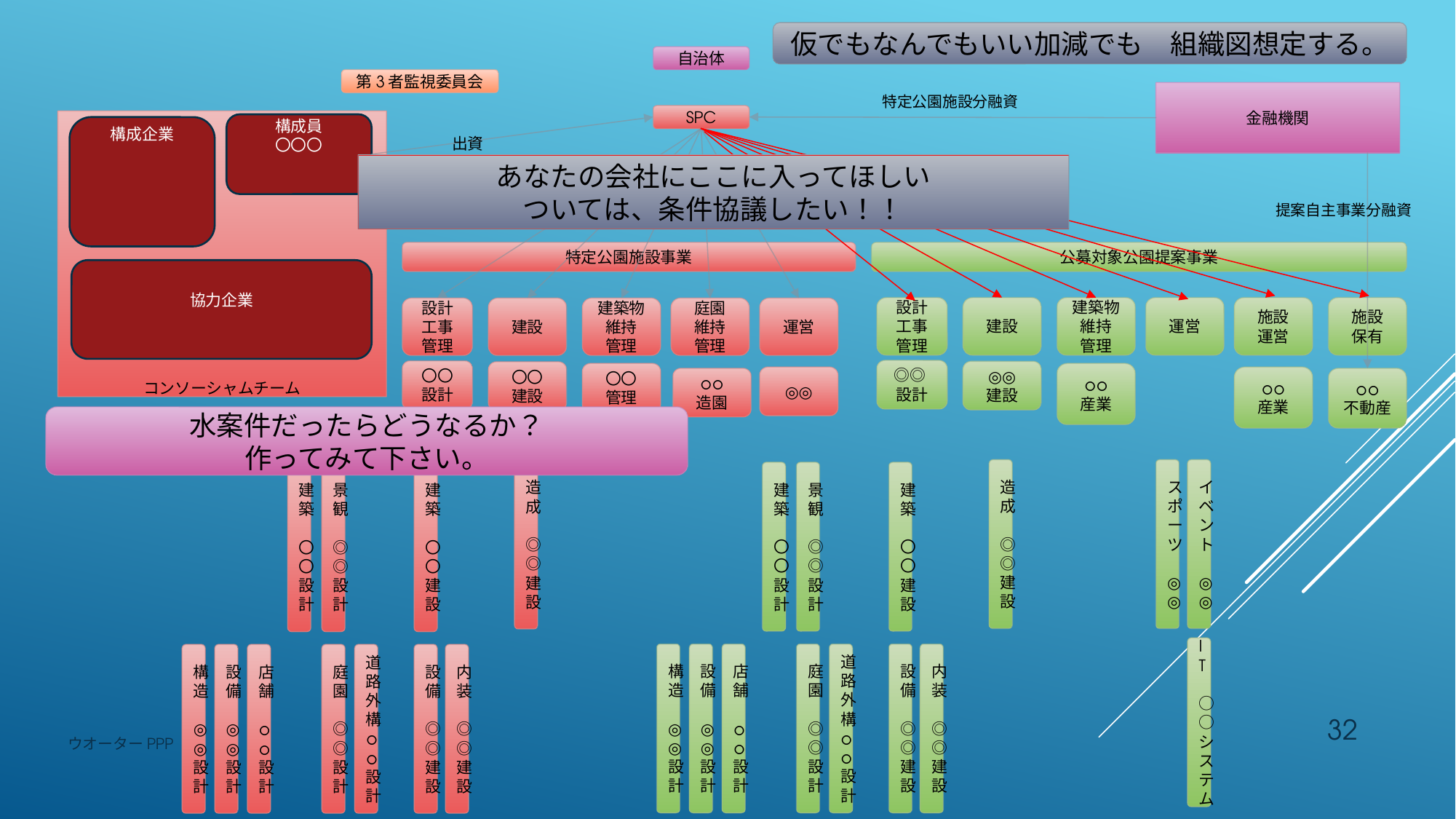

仮でもなんでもいい加減でも　組織図想定する。
自治体
第3者監視委員会
金融機関
特定公園施設分融資
SPC

コンソーシャムチーム
構成員
〇〇〇

構成企業

出資
あなたの会社にここに入ってほしい
ついては、条件協議したい！！
提案自主事業分融資
特定公園施設事業
公募対象公園提案事業
協力企業

設計
工事管理
建設
建築物
維持
管理
運営
施設
運営
施設
保有
設計
工事管理
建設
建築物
維持
管理
庭園
維持
管理
運営
◎◎設計
〇〇設計
◎◎
建設
〇〇
建設
〇〇
管理
○○
産業
○○
産業
◎◎
○○
造園
○○
不動産
水案件だったらどうなるか？
作ってみて下さい。
イベント

◎◎
造成

◎◎建設
スポーツ

◎◎
造成

◎◎建設
建築

〇〇建設
建築

〇〇
設計
景観

◎◎設計
建築

〇〇建設
建築

〇〇
設計
景観

◎◎設計
IT

○○システム
店舗

○○
設計
道路外構
○○
設計
内装

◎◎建設
構造

◎◎
設計
設備

◎◎
設計
庭園

◎◎設計
設備

◎◎建設
店舗

○○
設計
道路外構
○○
設計
内装

◎◎建設
構造

◎◎
設計
設備

◎◎
設計
庭園

◎◎設計
設備

◎◎建設
32
ウオーターPPP